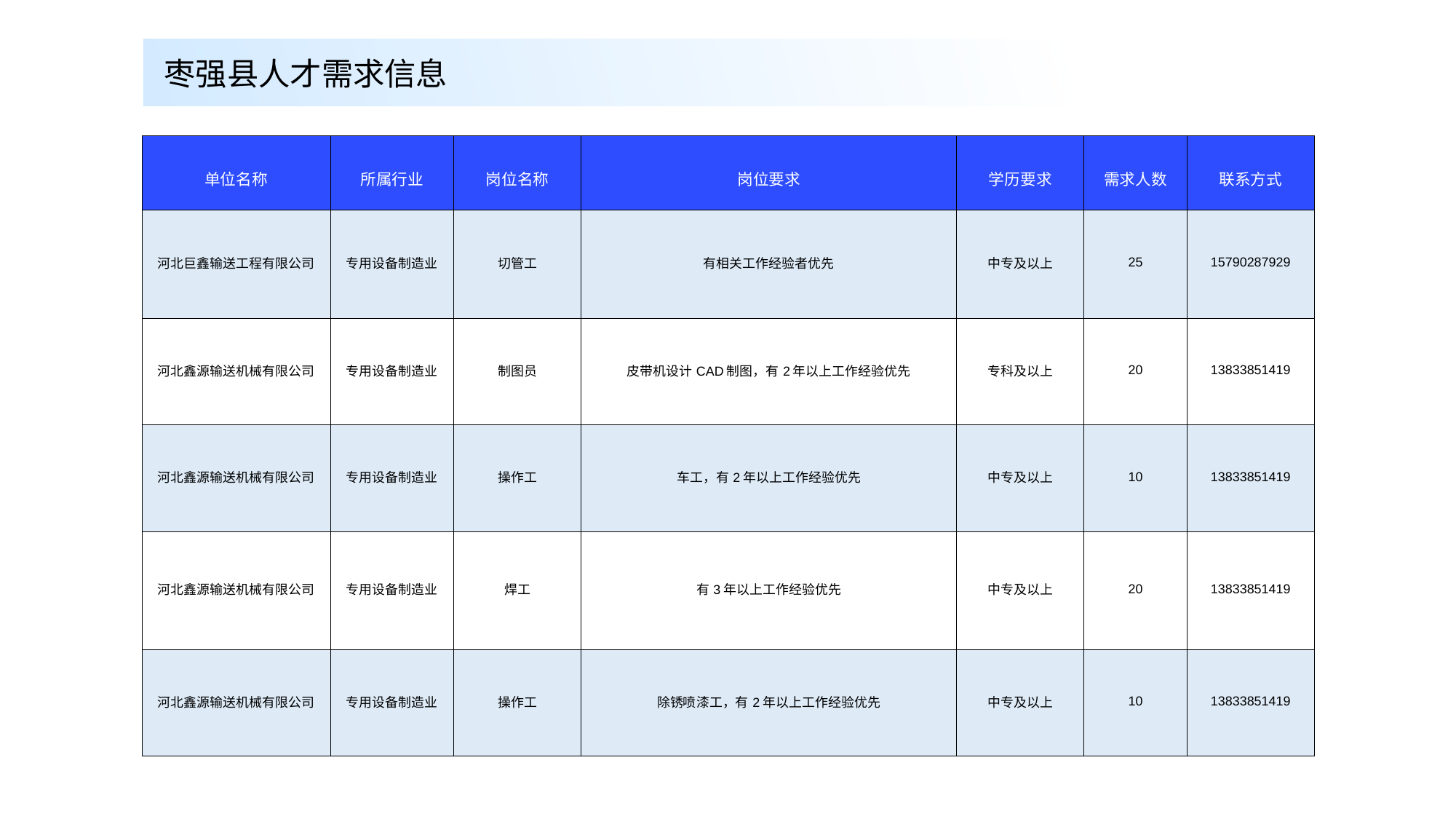

枣强县人才需求信息
| 单位名称 | 所属行业 | 岗位名称 | 岗位要求 | 学历要求 | 需求人数 | 联系方式 |
| --- | --- | --- | --- | --- | --- | --- |
| 河北巨鑫输送工程有限公司 | 专用设备制造业 | 切管工 | 有相关工作经验者优先 | 中专及以上 | 25 | 15790287929 |
| 河北鑫源输送机械有限公司 | 专用设备制造业 | 制图员 | 皮带机设计CAD制图，有2年以上工作经验优先 | 专科及以上 | 20 | 13833851419 |
| 河北鑫源输送机械有限公司 | 专用设备制造业 | 操作工 | 车工，有2年以上工作经验优先 | 中专及以上 | 10 | 13833851419 |
| 河北鑫源输送机械有限公司 | 专用设备制造业 | 焊工 | 有3年以上工作经验优先 | 中专及以上 | 20 | 13833851419 |
| 河北鑫源输送机械有限公司 | 专用设备制造业 | 操作工 | 除锈喷漆工，有2年以上工作经验优先 | 中专及以上 | 10 | 13833851419 |
19